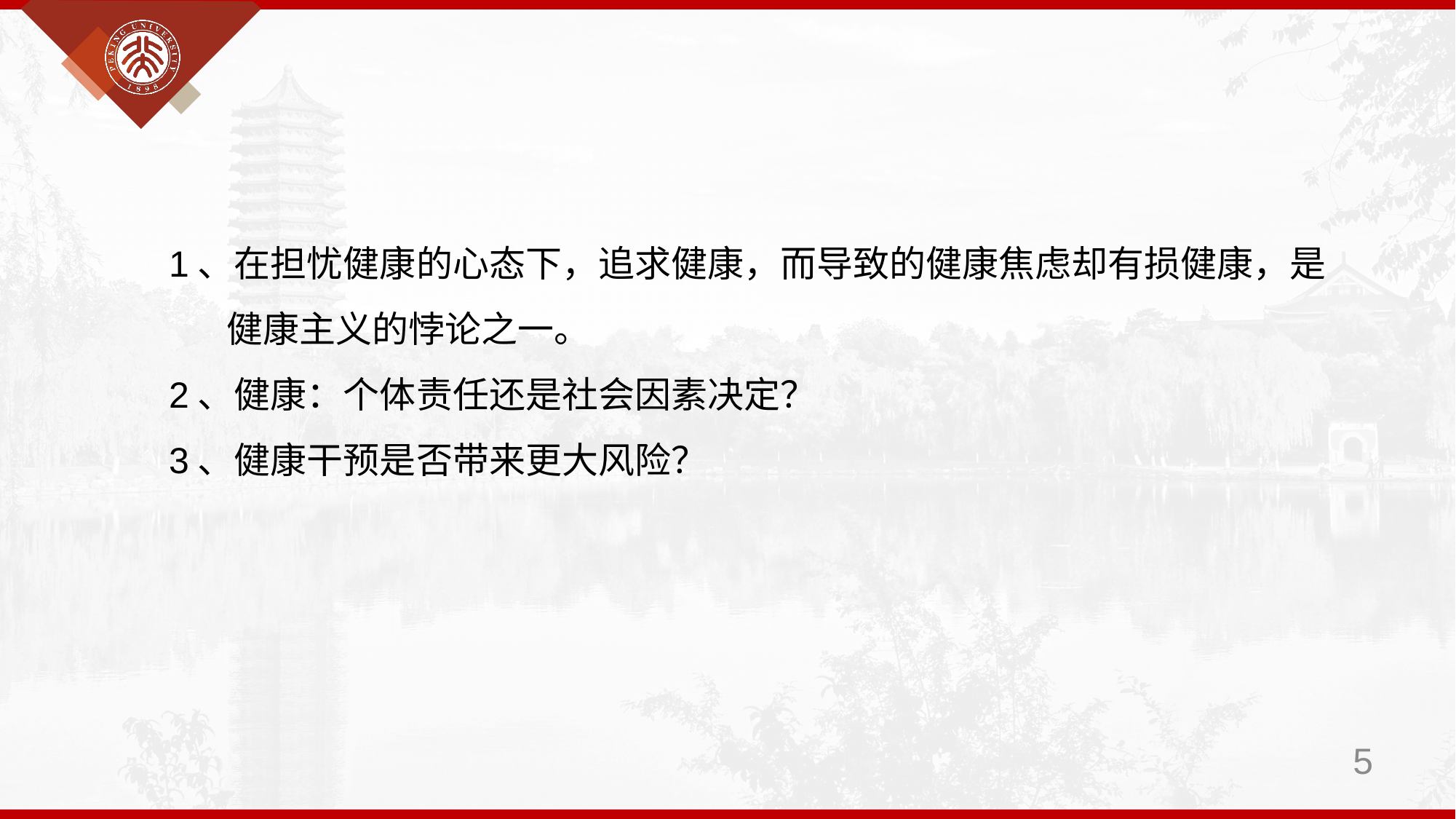

1、在担忧健康的心态下，追求健康，而导致的健康焦虑却有损健康，是
      健康主义的悖论之一。
2、健康：个体责任还是社会因素决定？
3、健康干预是否带来更大风险？
5